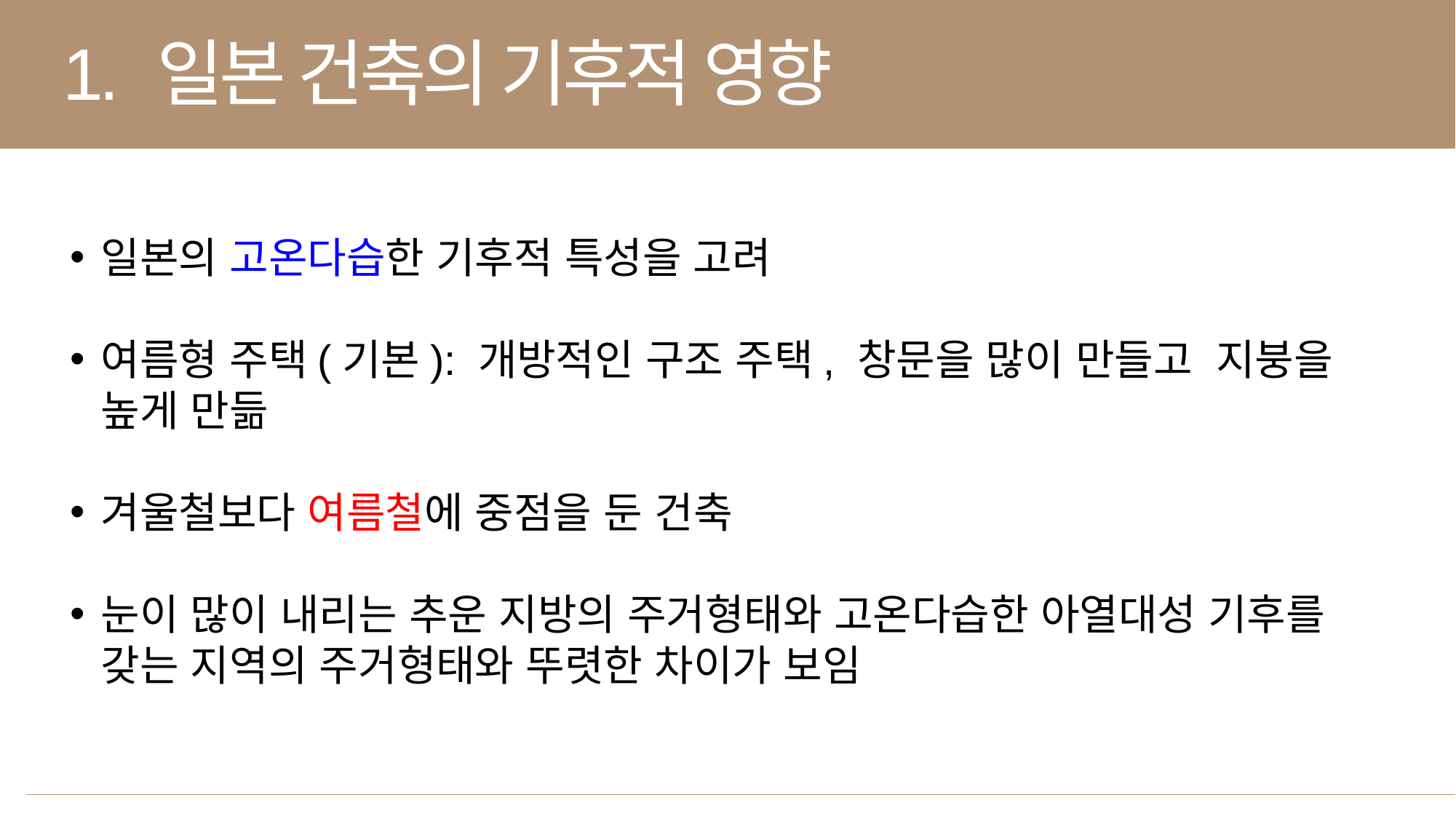

1. 일본 건축의 기후적 영향
일본의 고온다습한 기후적 특성을 고려

여름형 주택(기본): 개방적인 구조 주택, 창문을 많이 만들고  지붕을 높게 만듦

겨울철보다 여름철에 중점을 둔 건축

눈이 많이 내리는 추운 지방의 주거형태와 고온다습한 아열대성 기후를 갖는 지역의 주거형태와 뚜렷한 차이가 보임